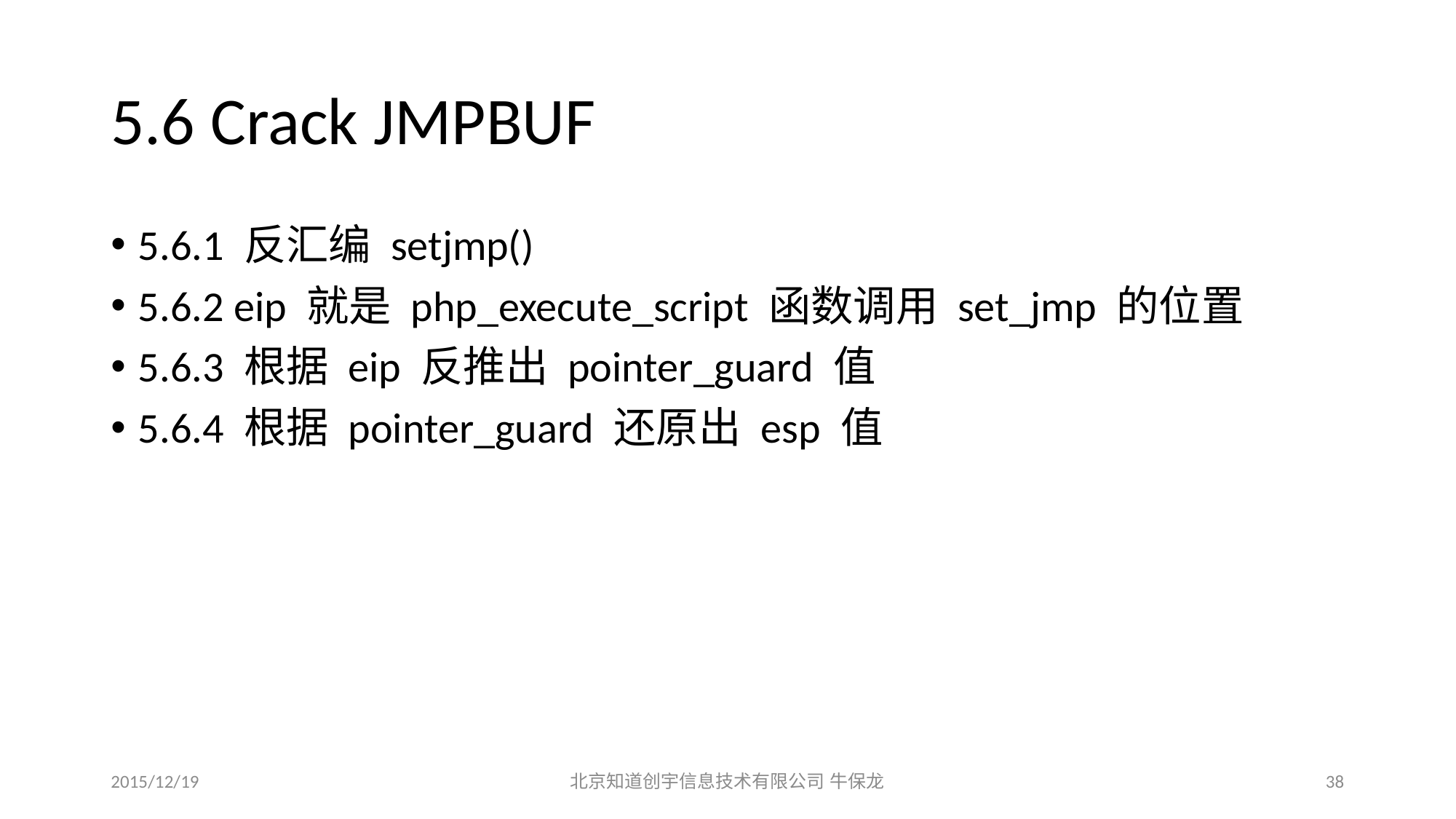

# 5.6 Crack JMPBUF
5.6.1 反汇编 setjmp()
5.6.2 eip 就是 php_execute_script 函数调用 set_jmp 的位置
5.6.3 根据 eip 反推出 pointer_guard 值
5.6.4 根据 pointer_guard 还原出 esp 值

2015/12/19
北京知道创宇信息技术有限公司 牛保龙
38